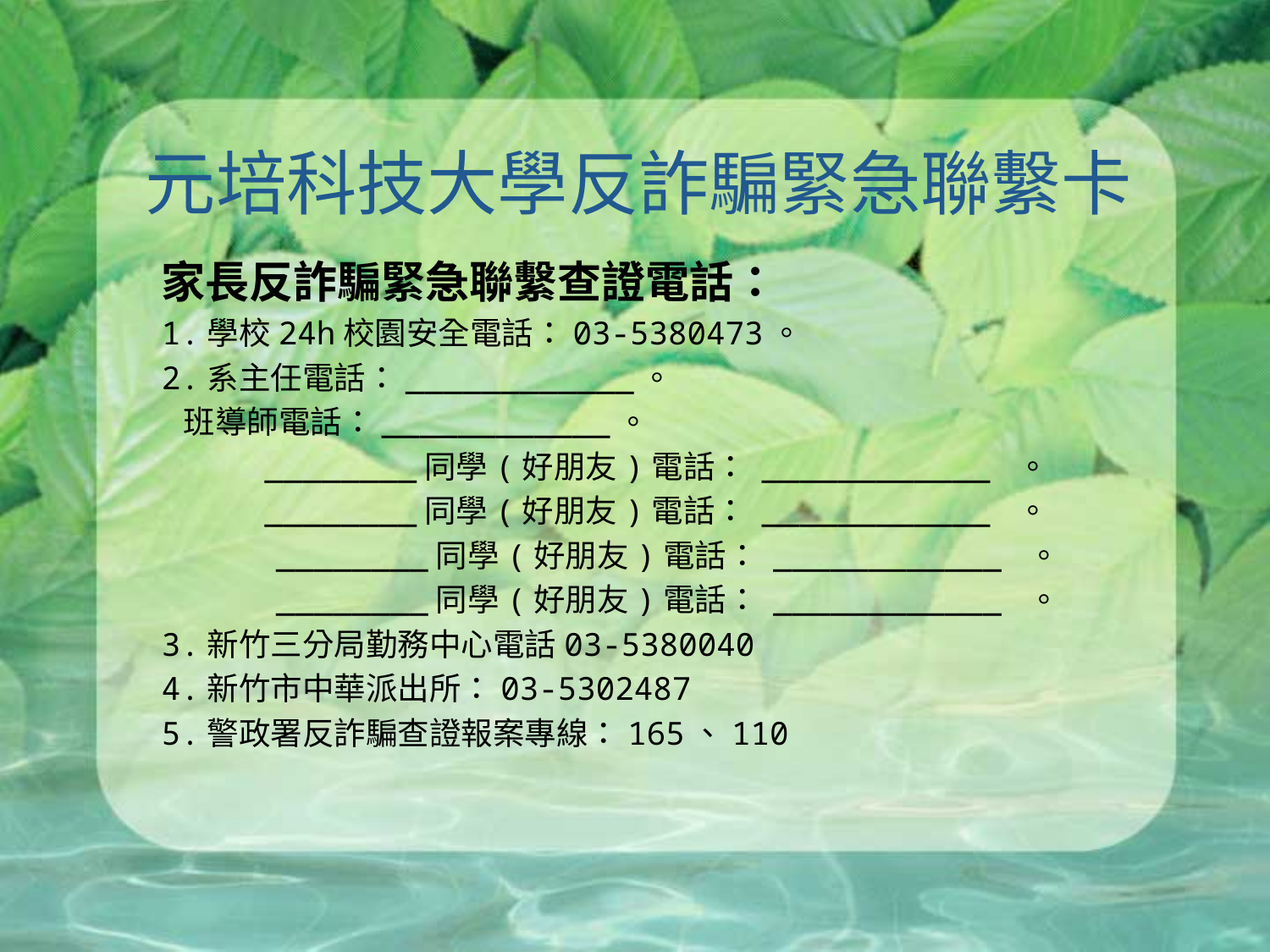

# 元培科技大學反詐騙緊急聯繫卡
家長反詐騙緊急聯繫查證電話：
1.學校24h校園安全電話：03-5380473。
2.系主任電話：____________。
  班導師電話：____________。
　　　________同學(好朋友)電話： ____________ 。
　　　________同學(好朋友)電話： ____________ 。
      ________同學(好朋友)電話： ____________ 。
      ________同學(好朋友)電話： ____________ 。
3.新竹三分局勤務中心電話03-5380040
4.新竹市中華派出所：03-5302487
5.警政署反詐騙查證報案專線：165、110